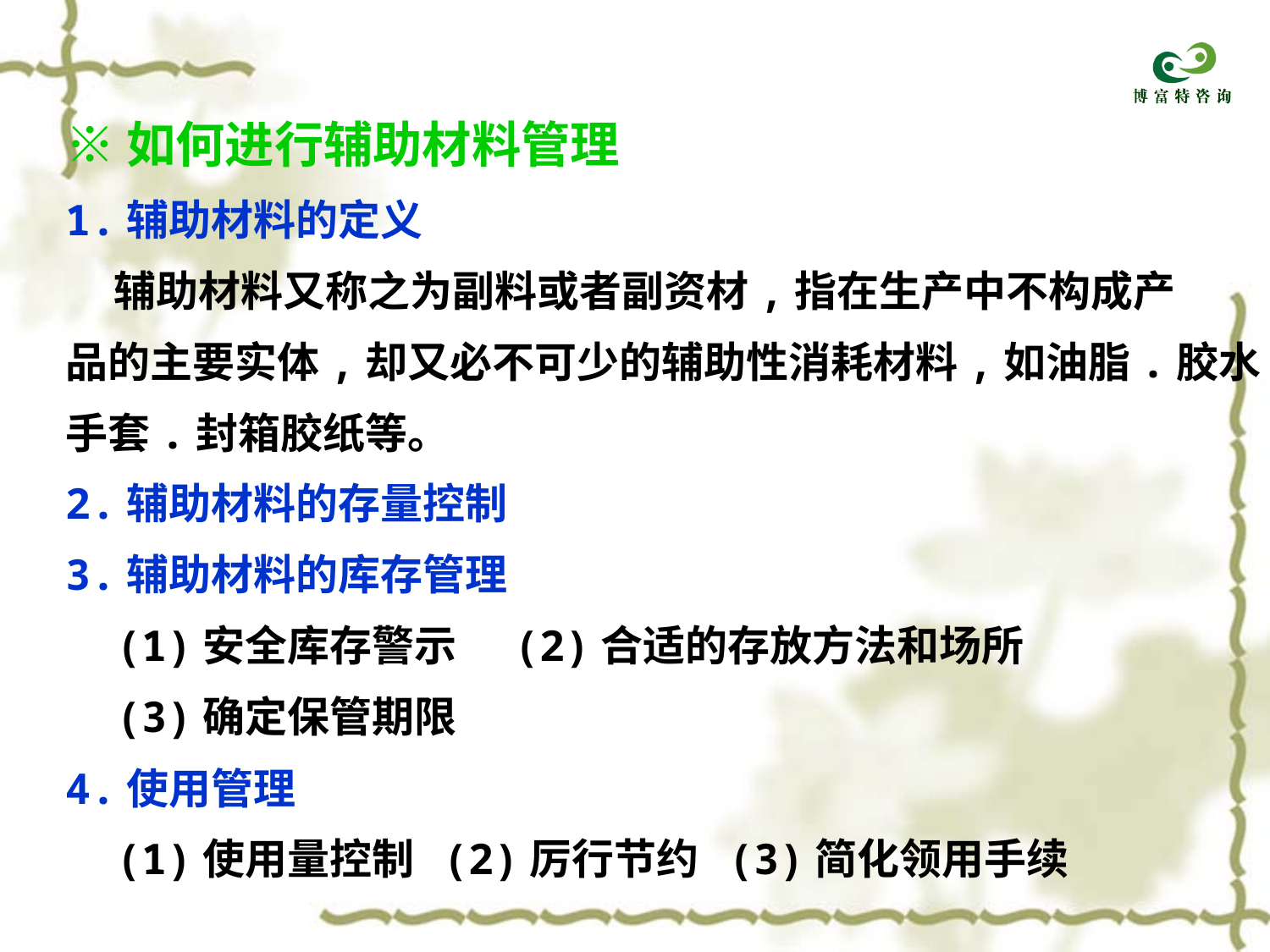

※如何进行辅助材料管理
1.辅助材料的定义
    辅助材料又称之为副料或者副资材,指在生产中不构成产
品的主要实体,却又必不可少的辅助性消耗材料,如油脂.胶水.
手套.封箱胶纸等。
2.辅助材料的存量控制
3.辅助材料的库存管理
  (1)安全库存警示     (2)合适的存放方法和场所
  (3)确定保管期限
4.使用管理
  (1)使用量控制  (2)厉行节约  (3)简化领用手续